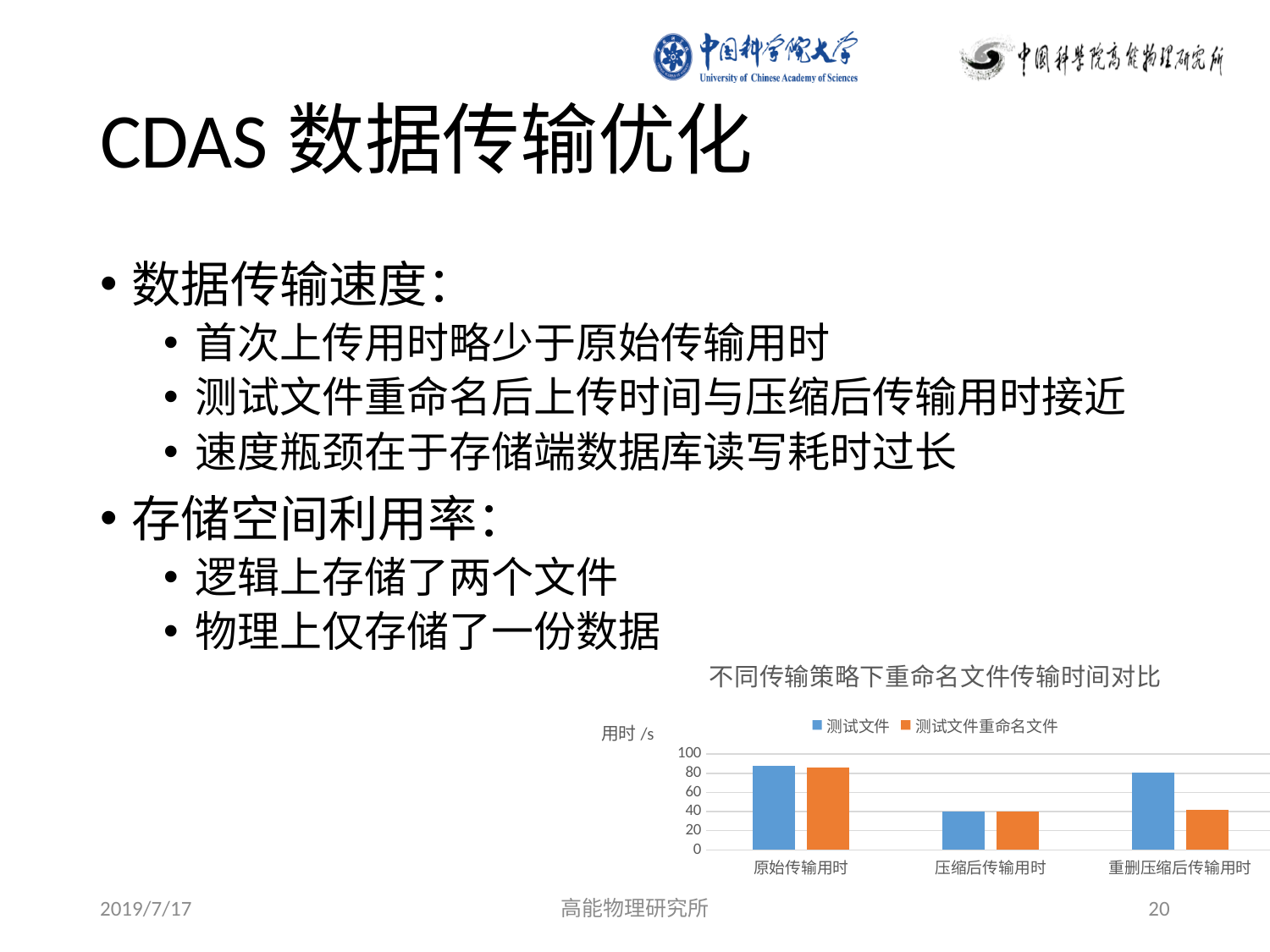

# CDAS数据传输优化
数据传输速度：
首次上传用时略少于原始传输用时
测试文件重命名后上传时间与压缩后传输用时接近
速度瓶颈在于存储端数据库读写耗时过长
存储空间利用率：
逻辑上存储了两个文件
物理上仅存储了一份数据

### Chart: 不同传输策略下重命名文件传输时间对比

| Category | 测试文件 | 测试文件重命名文件 |
|---|---|---|
| 原始传输用时 | 87.419334 | 85.694977 |
| 压缩后传输用时 | 39.97 | 40.05 |
| 重删压缩后传输用时 | 80.3 | 41.9 |
2019/7/17
高能物理研究所
20